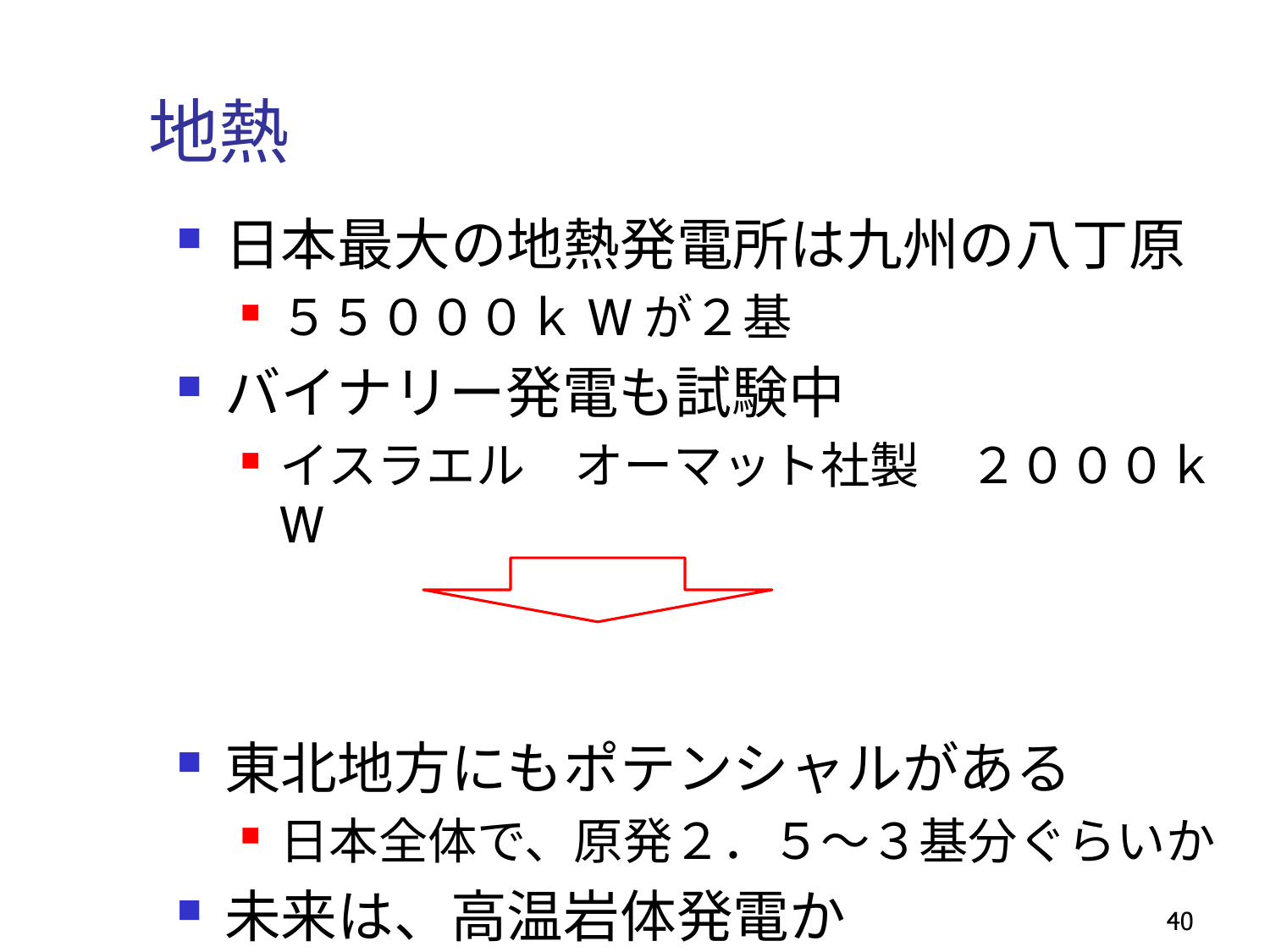

# 地熱
日本最大の地熱発電所は九州の八丁原
５５０００ｋWが２基
バイナリー発電も試験中
イスラエル　オーマット社製　２０００ｋW

東北地方にもポテンシャルがある
日本全体で、原発２．５～３基分ぐらいか
未来は、高温岩体発電か

40